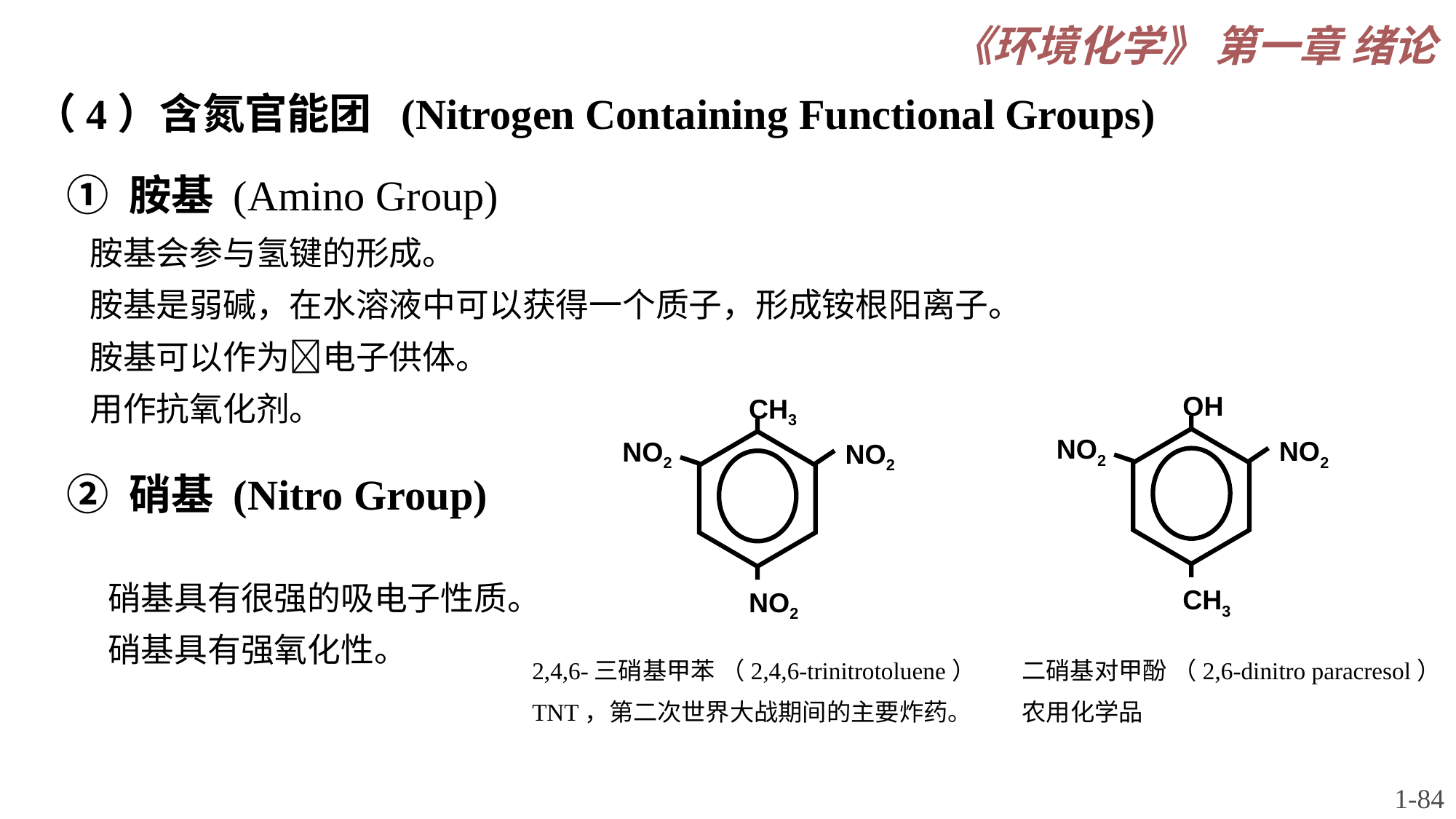

《环境化学》 第一章 绪论
（4）含氮官能团  (Nitrogen Containing Functional Groups)
① 胺基 (Amino Group)
  胺基会参与氢键的形成。
  胺基是弱碱，在水溶液中可以获得一个质子，形成铵根阳离子。
  胺基可以作为π电子供体。
  用作抗氧化剂。

② 硝基 (Nitro Group)

硝基具有很强的吸电子性质。
硝基具有强氧化性。
OH

NO2
NO2

CH3

CH3

NO2
NO2

NO2

2,4,6-三硝基甲苯 （2,4,6-trinitrotoluene）
TNT，第二次世界大战期间的主要炸药。
二硝基对甲酚 （2,6-dinitro paracresol）
农用化学品
1-84